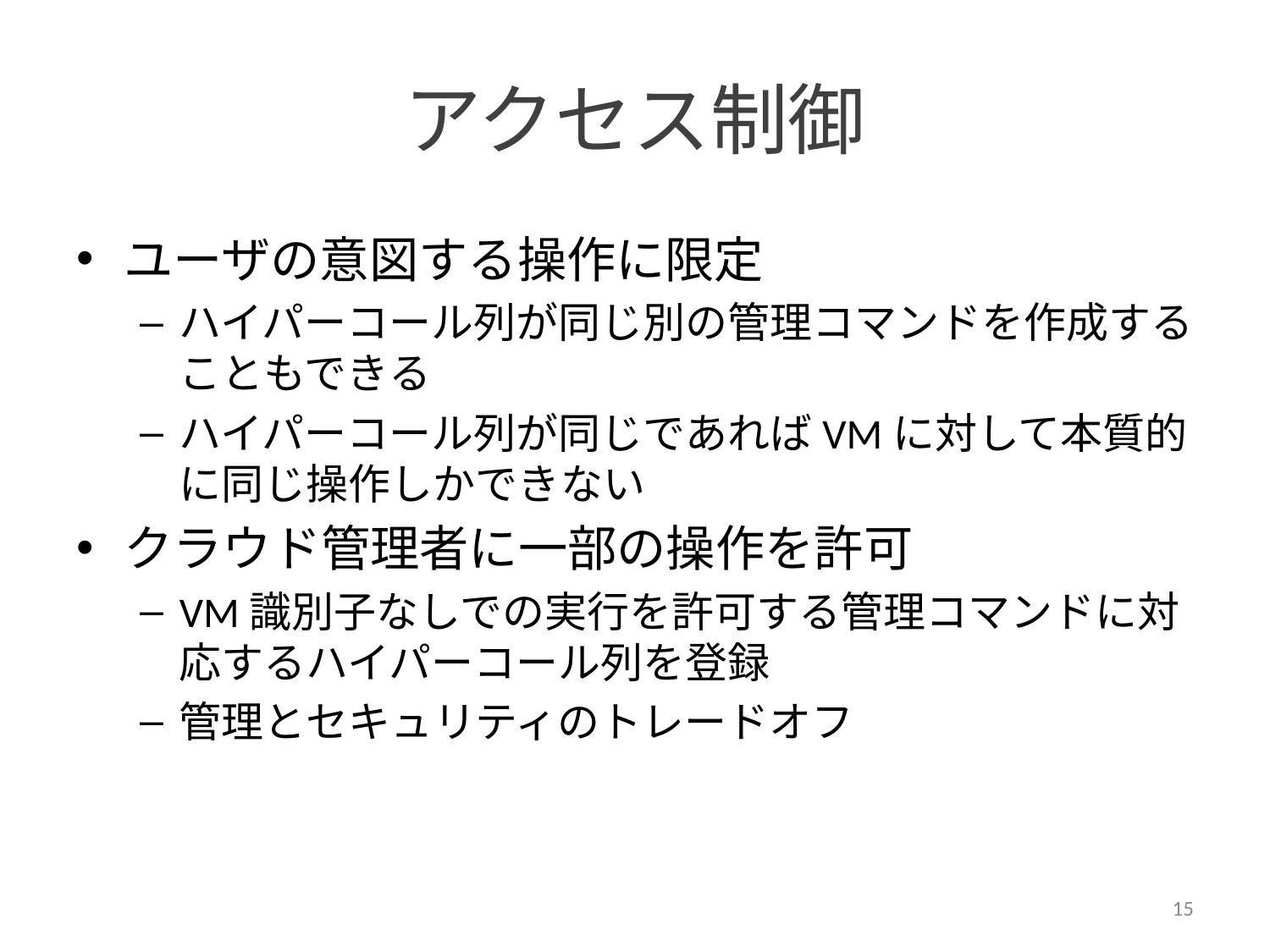

# アクセス制御
ユーザの意図する操作に限定
ハイパーコール列が同じ別の管理コマンドを作成することもできる
ハイパーコール列が同じであればVMに対して本質的に同じ操作しかできない
クラウド管理者に一部の操作を許可
VM識別子なしでの実行を許可する管理コマンドに対応するハイパーコール列を登録
管理とセキュリティのトレードオフ
15